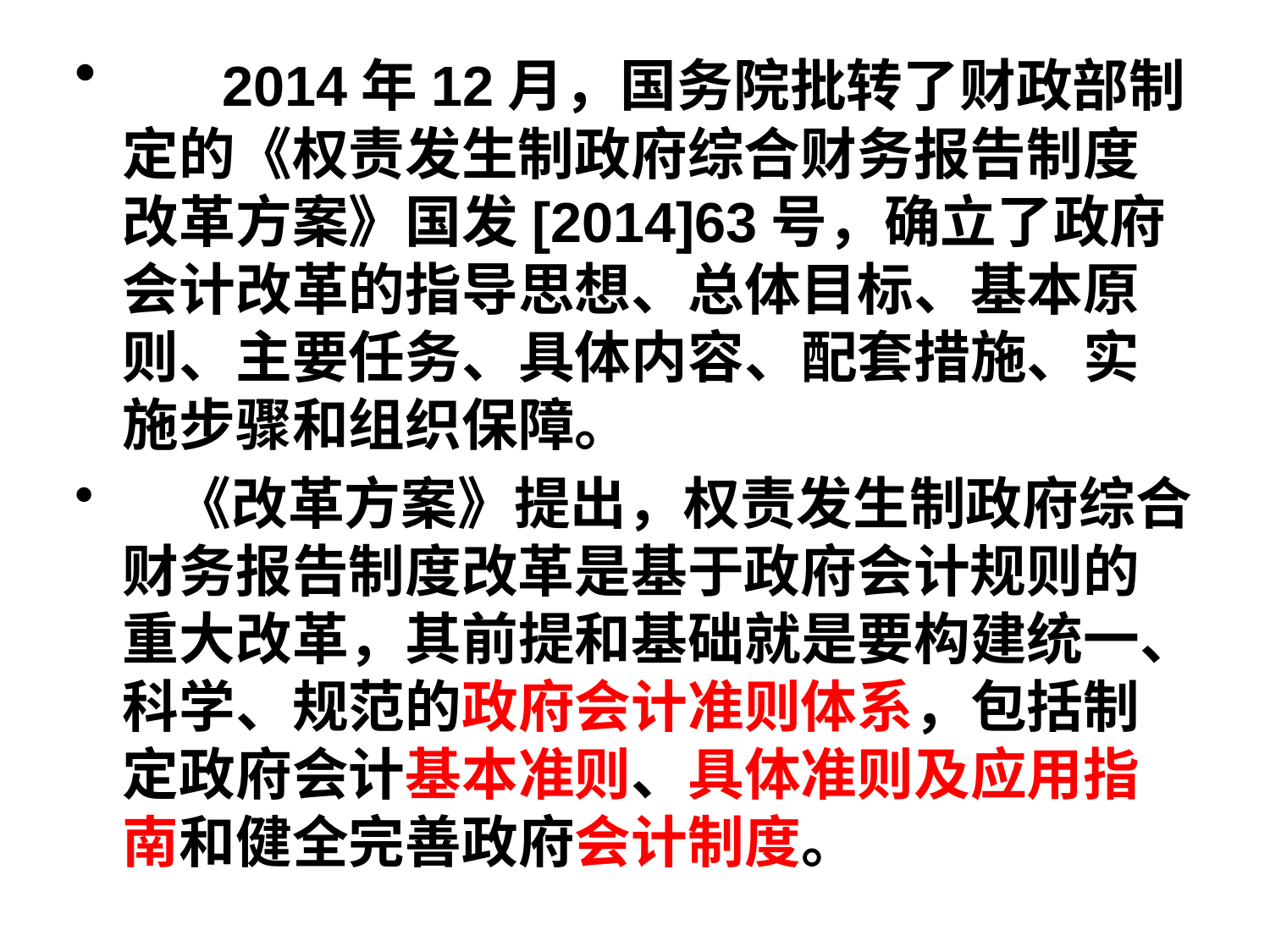

2014年12月，国务院批转了财政部制定的《权责发生制政府综合财务报告制度改革方案》国发[2014]63号，确立了政府会计改革的指导思想、总体目标、基本原则、主要任务、具体内容、配套措施、实施步骤和组织保障。
   《改革方案》提出，权责发生制政府综合财务报告制度改革是基于政府会计规则的重大改革，其前提和基础就是要构建统一、科学、规范的政府会计准则体系，包括制定政府会计基本准则、具体准则及应用指南和健全完善政府会计制度。